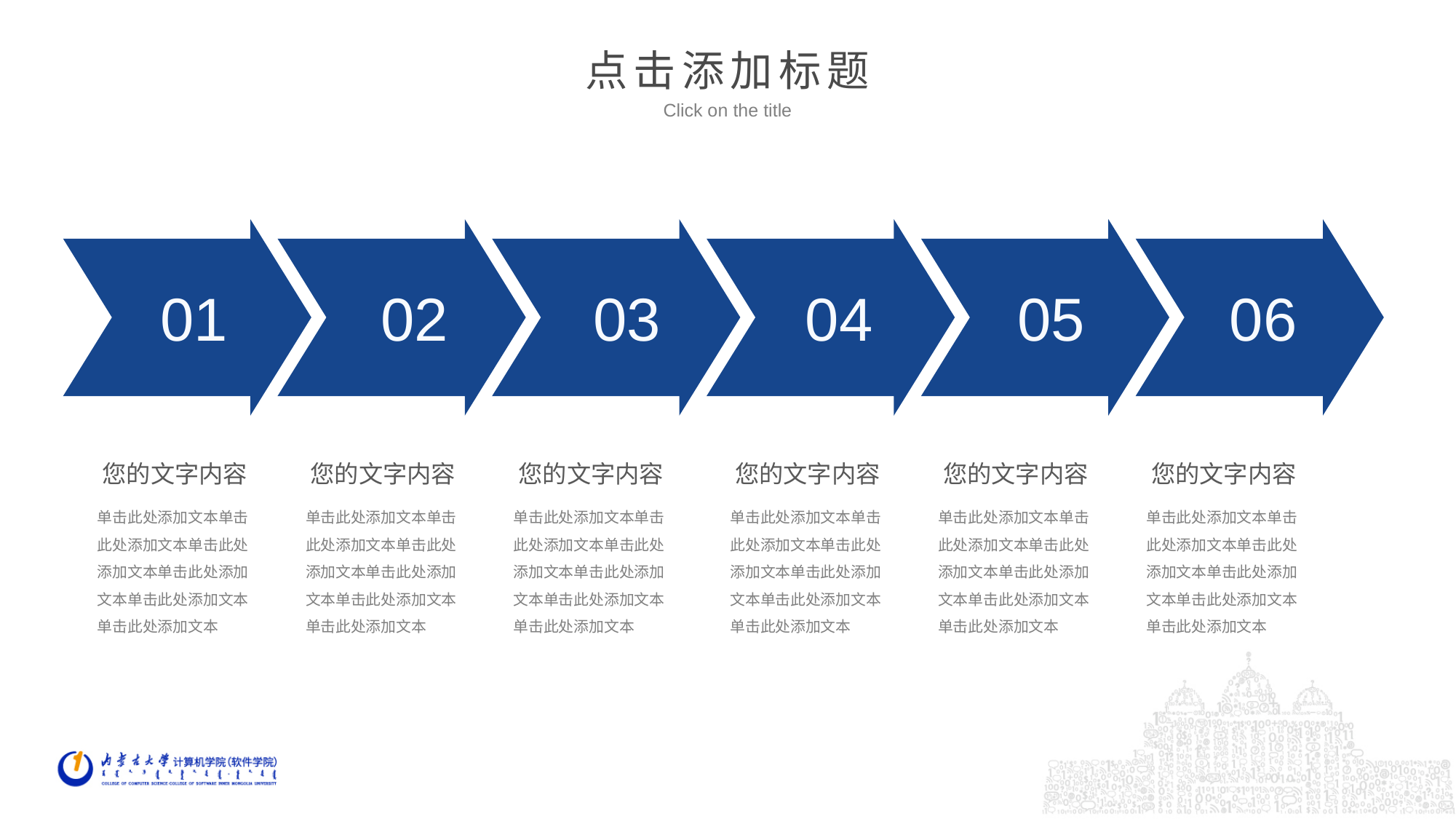

点击添加标题
Click on the title

01
02
03
04
05
06
您的文字内容
您的文字内容
您的文字内容
您的文字内容
您的文字内容
您的文字内容
单击此处添加文本单击此处添加文本单击此处添加文本单击此处添加文本单击此处添加文本单击此处添加文本

单击此处添加文本单击此处添加文本单击此处添加文本单击此处添加文本单击此处添加文本单击此处添加文本

单击此处添加文本单击此处添加文本单击此处添加文本单击此处添加文本单击此处添加文本单击此处添加文本

单击此处添加文本单击此处添加文本单击此处添加文本单击此处添加文本单击此处添加文本单击此处添加文本

单击此处添加文本单击此处添加文本单击此处添加文本单击此处添加文本单击此处添加文本单击此处添加文本

单击此处添加文本单击此处添加文本单击此处添加文本单击此处添加文本单击此处添加文本单击此处添加文本